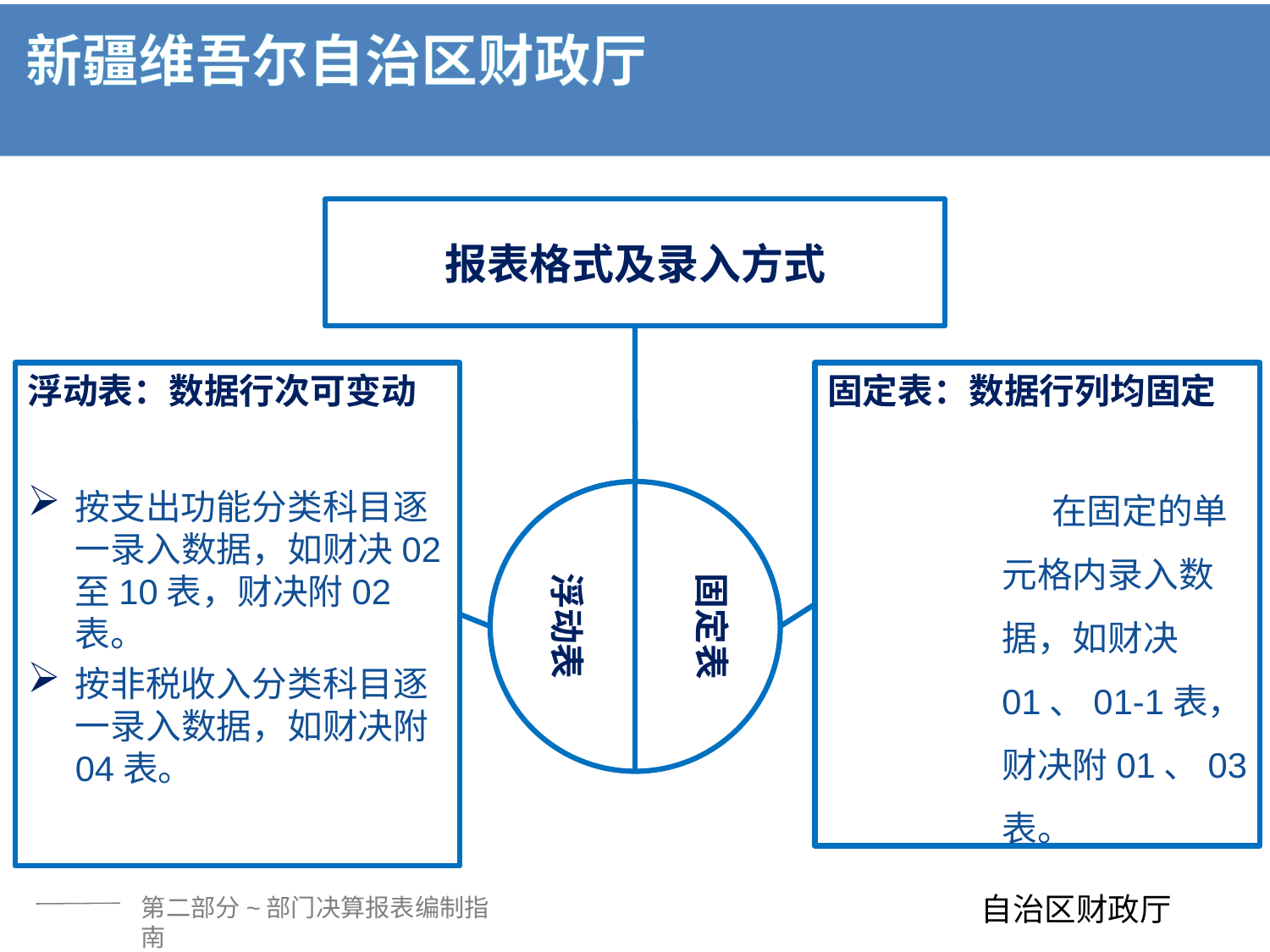

报表格式及录入方式
浮动表：数据行次可变动

按支出功能分类科目逐一录入数据，如财决02至10表，财决附02表。
按非税收入分类科目逐一录入数据，如财决附04表。
固定表：数据行列均固定

在固定的单元格内录入数据，如财决01、01-1表，财决附01、03表。

固定表
浮动表
第二部分~部门决算报表编制指南
26